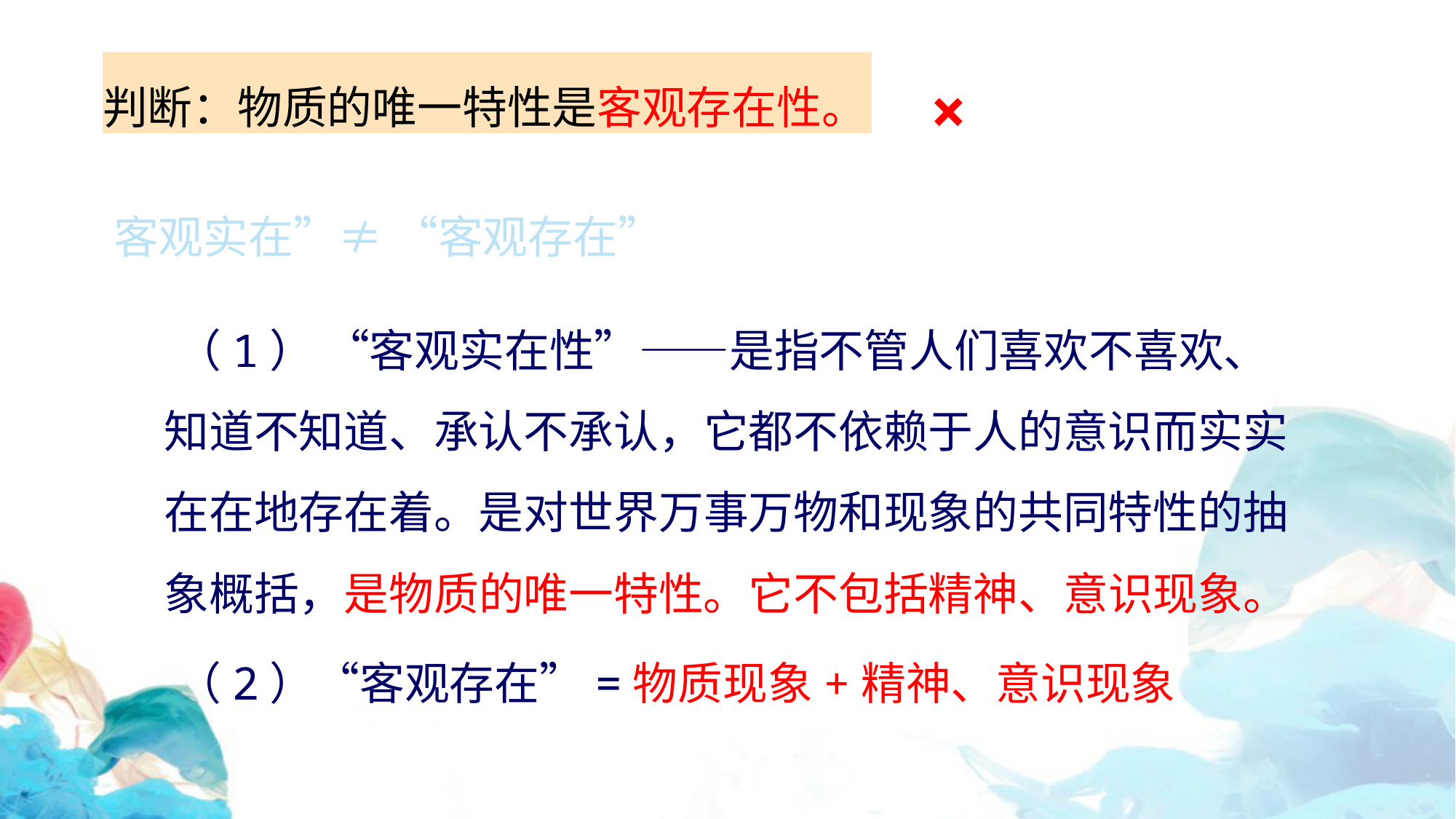

×
判断：物质的唯一特性是客观存在性。
客观实在”≠ “客观存在”
    （1） “客观实在性”——是指不管人们喜欢不喜欢、知道不知道、承认不承认，它都不依赖于人的意识而实实在在地存在着。是对世界万事万物和现象的共同特性的抽象概括，是物质的唯一特性。它不包括精神、意识现象。
    （2）“客观存在”=物质现象+精神、意识现象